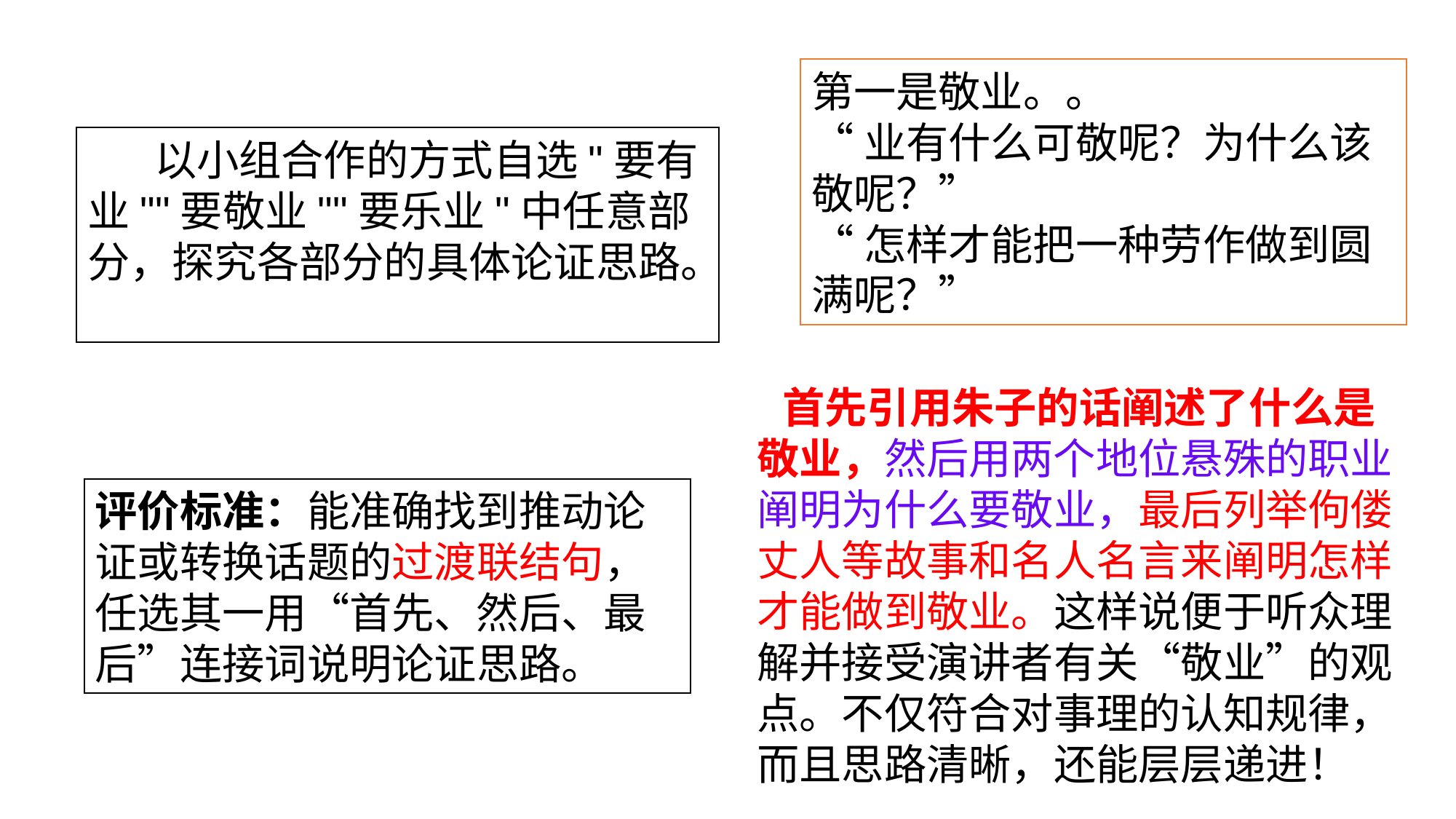

第一是敬业。。
“业有什么可敬呢？为什么该敬呢？”
“怎样才能把一种劳作做到圆满呢？”
      以小组合作的方式自选"要有业""要敬业""要乐业"中任意部分，探究各部分的具体论证思路。
首先引用朱子的话阐述了什么是敬业，然后用两个地位悬殊的职业阐明为什么要敬业，最后列举佝偻丈人等故事和名人名言来阐明怎样才能做到敬业。这样说便于听众理解并接受演讲者有关“敬业”的观点。不仅符合对事理的认知规律，而且思路清晰，还能层层递进！
评价标准：能准确找到推动论证或转换话题的过渡联结句，任选其一用“首先、然后、最后”连接词说明论证思路。